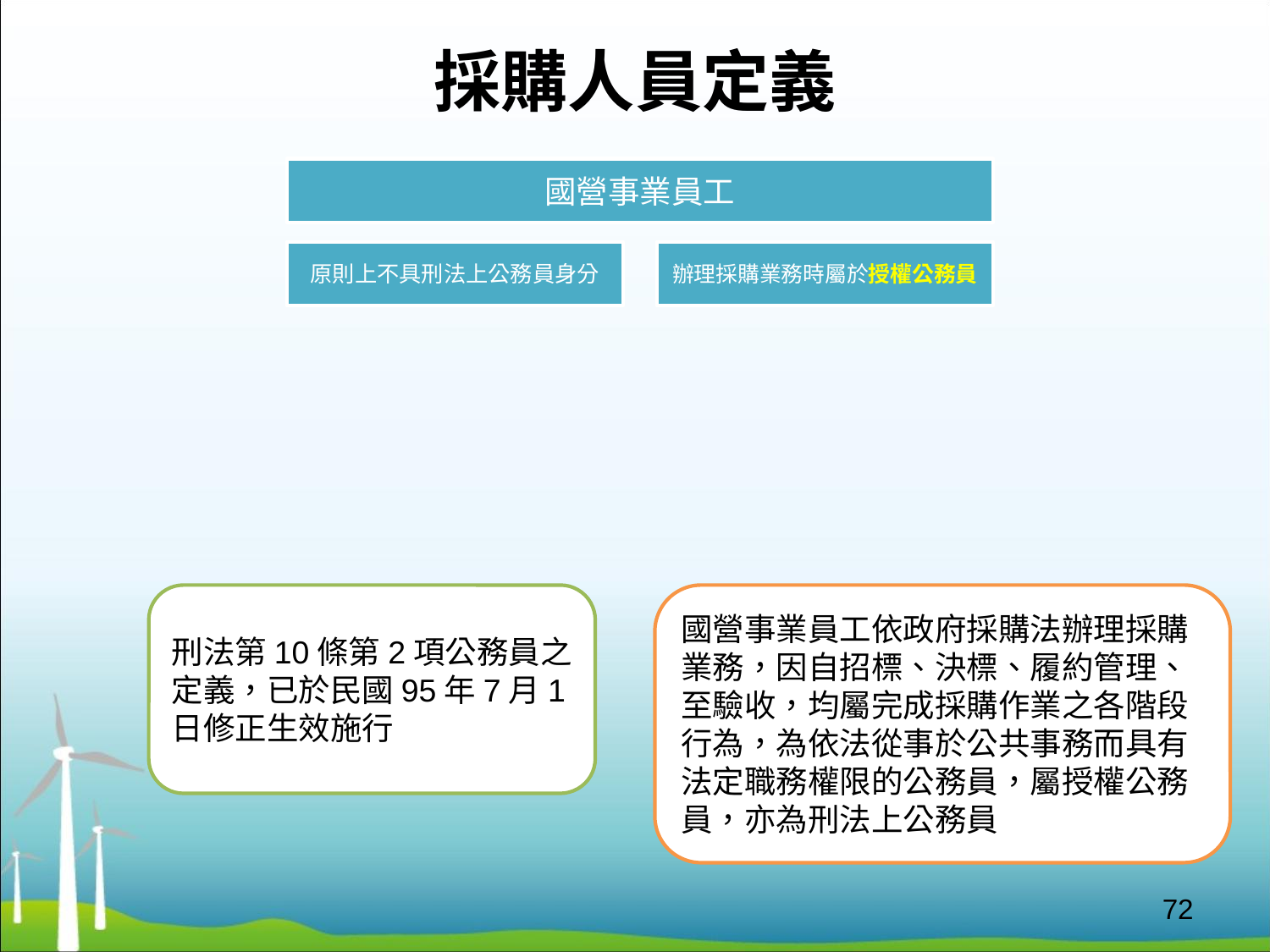

# 採購人員定義
國營事業員工
原則上不具刑法上公務員身分
辦理採購業務時屬於授權公務員
刑法第10條第2項公務員之定義，已於民國95年7月1日修正生效施行
國營事業員工依政府採購法辦理採購業務，因自招標、決標、履約管理、至驗收，均屬完成採購作業之各階段行為，為依法從事於公共事務而具有法定職務權限的公務員，屬授權公務員，亦為刑法上公務員
72